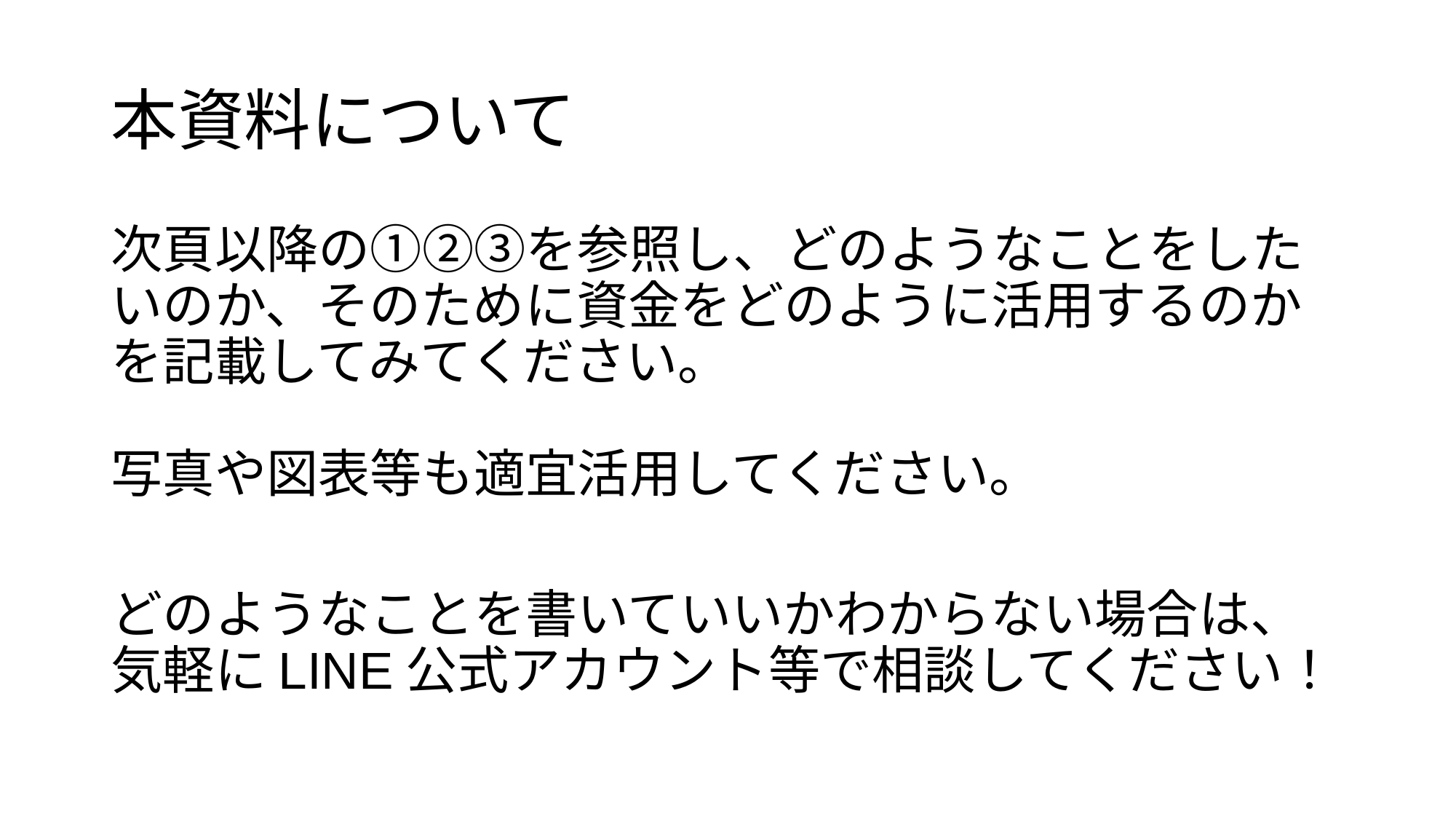

# 本資料について
次頁以降の①②③を参照し、どのようなことをしたいのか、そのために資金をどのように活用するのかを記載してみてください。
写真や図表等も適宜活用してください。

どのようなことを書いていいかわからない場合は、気軽にLINE公式アカウント等で相談してください！